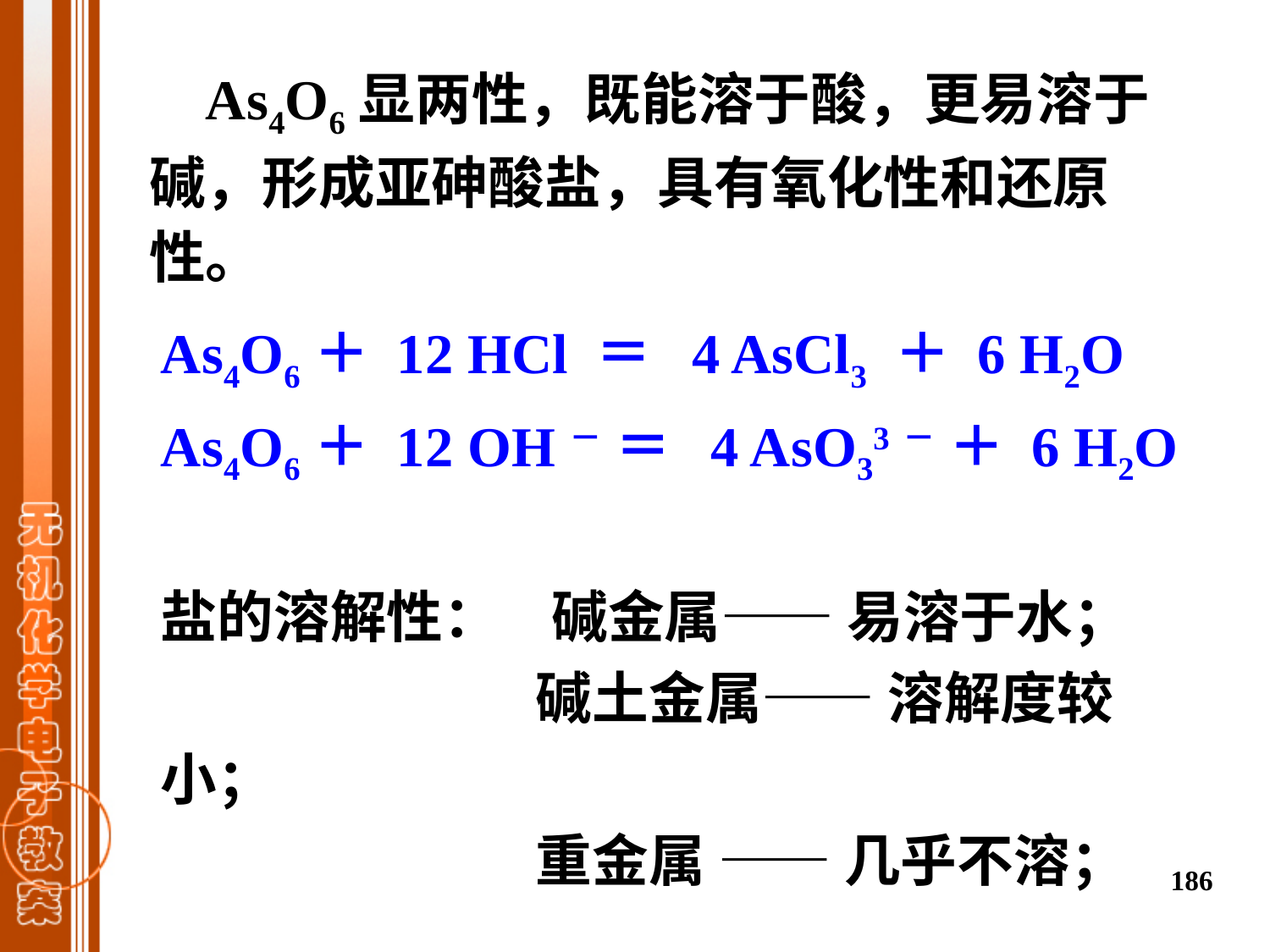

As4O6显两性，既能溶于酸，更易溶于碱，形成亚砷酸盐，具有氧化性和还原性。
As4O6＋ 12 HCl ＝  4 AsCl3 ＋ 6 H2O
As4O6＋ 12 OH－ ＝  4 AsO33－ ＋ 6 H2O

盐的溶解性：    碱金属—— 易溶于水；
                            碱土金属—— 溶解度较小；
                            重金属 —— 几乎不溶；
186